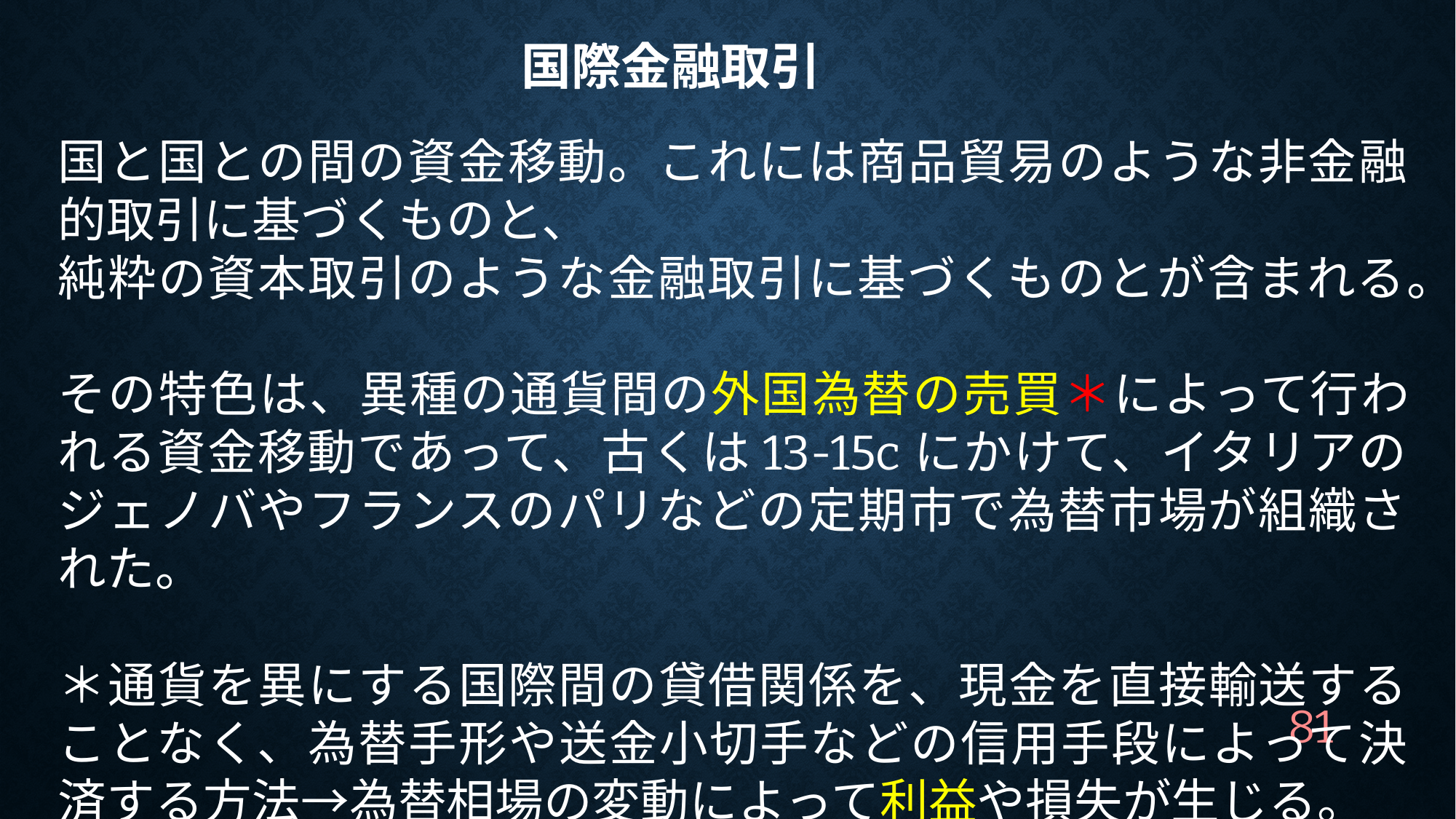

# 国際金融取引
国と国との間の資金移動。これには商品貿易のような非金融的取引に基づくものと、
純粋の資本取引のような金融取引に基づくものとが含まれる。

その特色は、異種の通貨間の外国為替の売買＊によって行われる資金移動であって、古くは13-15cにかけて、イタリアのジェノバやフランスのパリなどの定期市で為替市場が組織された。

＊通貨を異にする国際間の貸借関係を、現金を直接輸送することなく、為替手形や送金小切手などの信用手段によって決済する方法→為替相場の変動によって利益や損失が生じる。
81